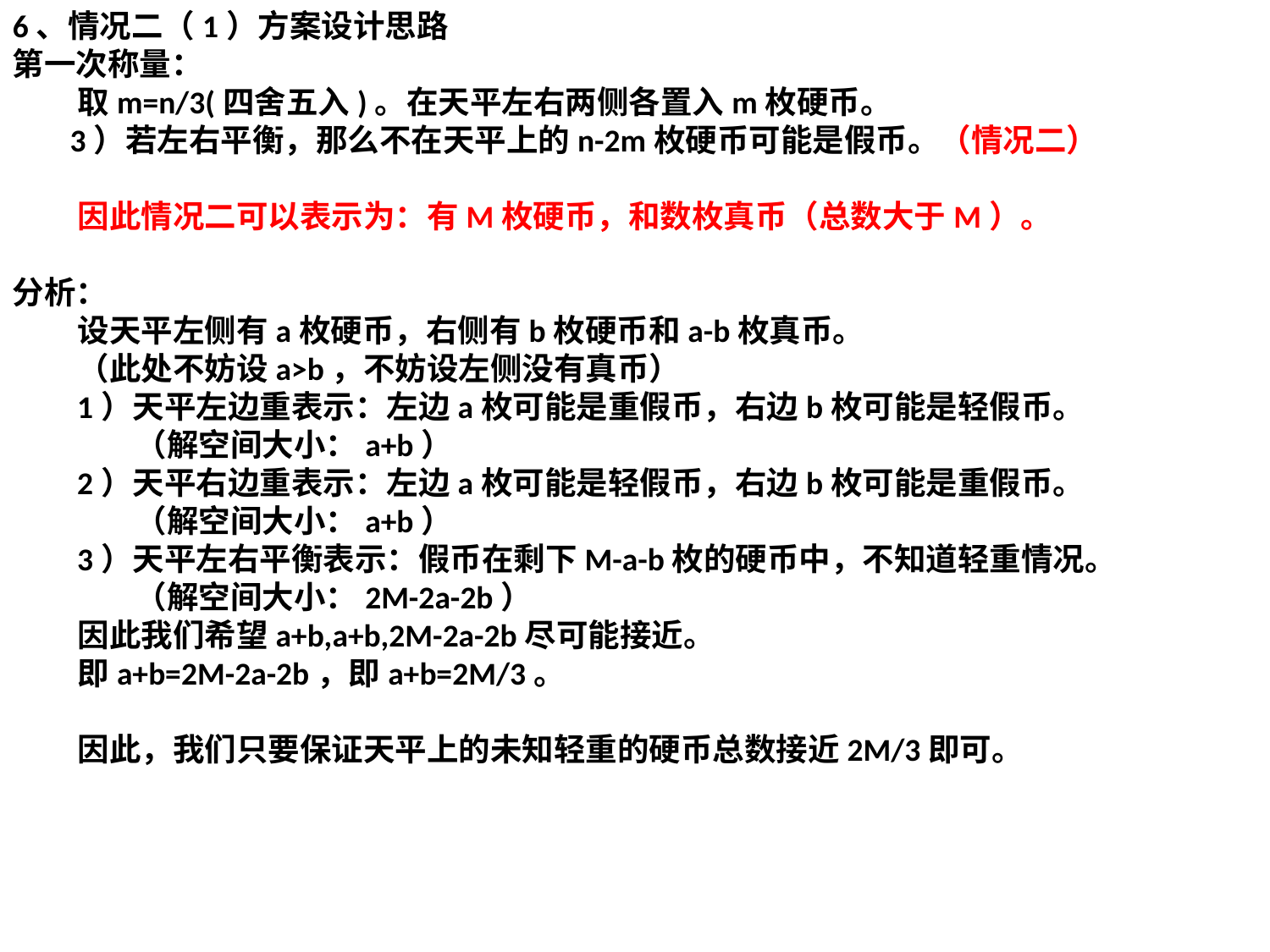

6、情况二（1）方案设计思路
第一次称量：
        取m=n/3(四舍五入)。在天平左右两侧各置入m枚硬币。
        3）若左右平衡，那么不在天平上的n-2m枚硬币可能是假币。（情况二）

        因此情况二可以表示为：有M枚硬币，和数枚真币（总数大于M）。

分析：
        设天平左侧有a枚硬币，右侧有b枚硬币和a-b枚真币。
        （此处不妨设a>b，不妨设左侧没有真币）
         1）天平左边重表示：左边a枚可能是重假币，右边b枚可能是轻假币。
                （解空间大小：a+b）
         2）天平右边重表示：左边a枚可能是轻假币，右边b枚可能是重假币。
                （解空间大小：a+b）
         3）天平左右平衡表示：假币在剩下M-a-b枚的硬币中，不知道轻重情况。
                （解空间大小：2M-2a-2b）
        因此我们希望a+b,a+b,2M-2a-2b尽可能接近。
        即a+b=2M-2a-2b，即a+b=2M/3。

        因此，我们只要保证天平上的未知轻重的硬币总数接近2M/3即可。